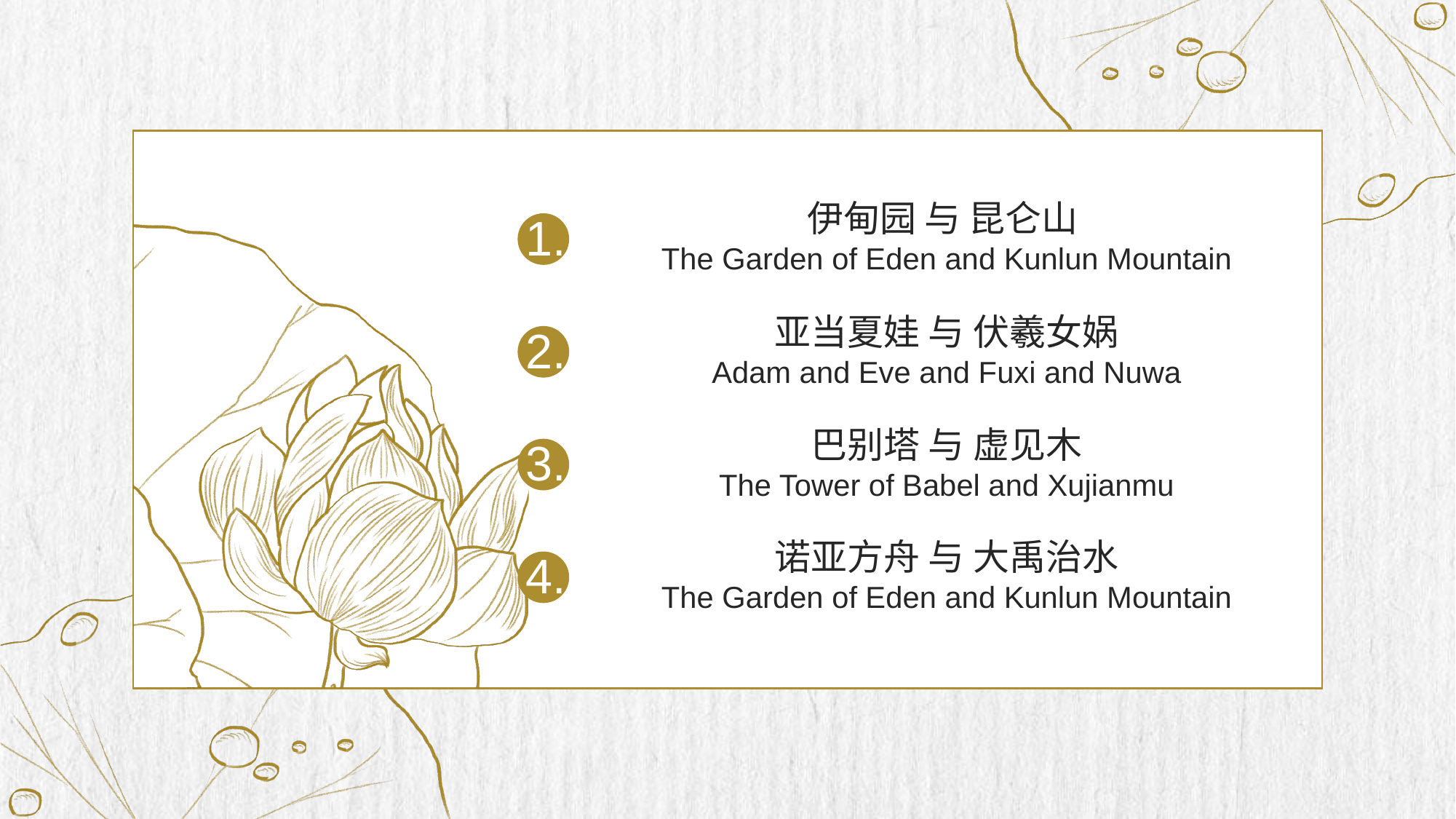

行业PPT模板http://www.1ppt.com/hangye/
伊甸园 与 昆仑山
The Garden of Eden and Kunlun Mountain
1.

亚当夏娃 与 伏羲女娲
Adam and Eve and Fuxi and Nuwa
2.

巴别塔 与 虚见木
The Tower of Babel and Xujianmu
3.

诺亚方舟 与 大禹治水
The Garden of Eden and Kunlun Mountain
4.